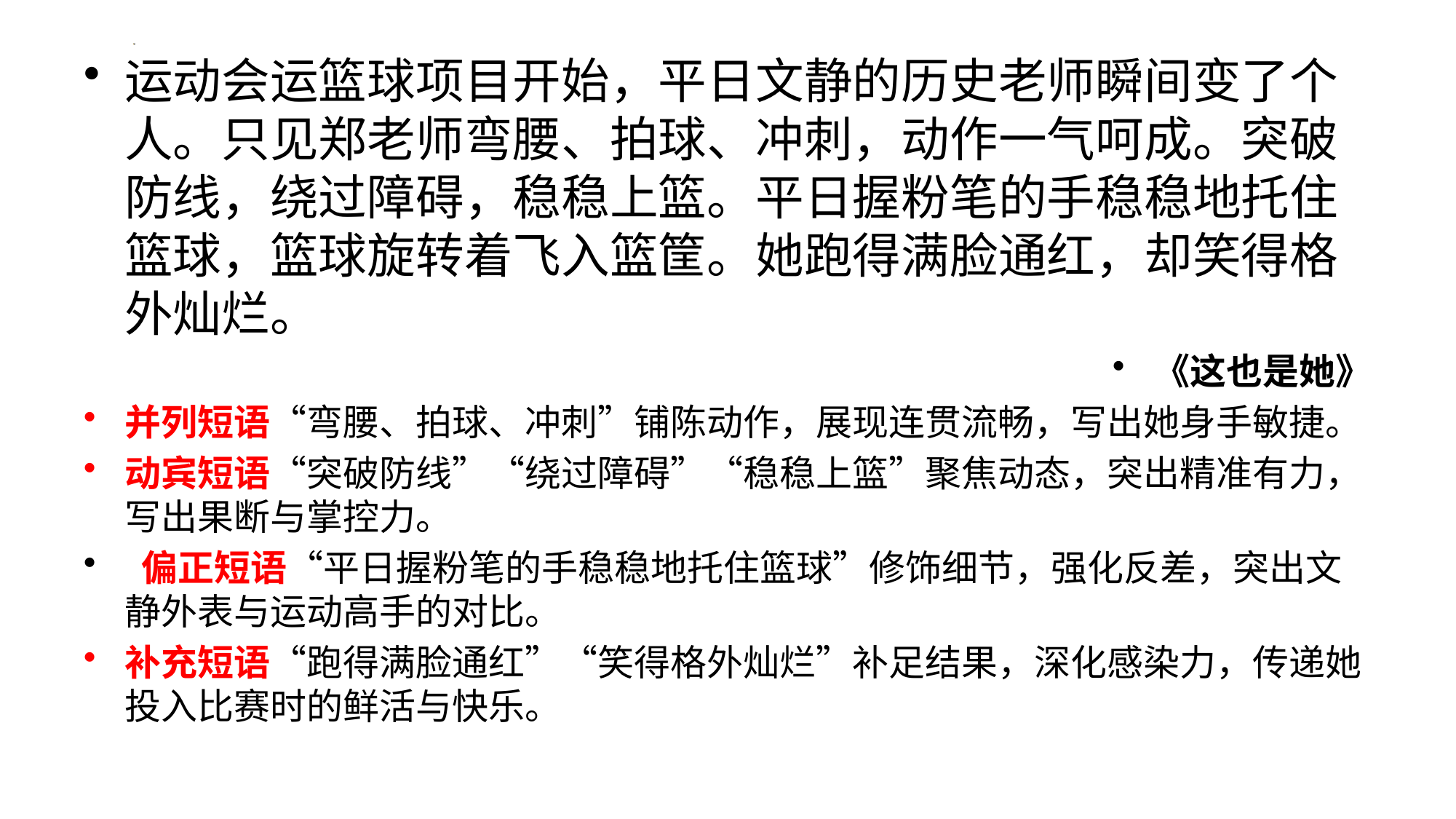

运动会运篮球项目开始，平日文静的历史老师瞬间变了个人。只见郑老师弯腰、拍球、冲刺，动作一气呵成。突破防线，绕过障碍，稳稳上篮。平日握粉笔的手稳稳地托住篮球，篮球旋转着飞入篮筐。她跑得满脸通红，却笑得格外灿烂。
《这也是她》
并列短语“弯腰、拍球、冲刺”铺陈动作，展现连贯流畅，写出她身手敏捷。
动宾短语“突破防线”“绕过障碍”“稳稳上篮”聚焦动态，突出精准有力，写出果断与掌控力。
 偏正短语“平日握粉笔的手稳稳地托住篮球”修饰细节，强化反差，突出文静外表与运动高手的对比。
补充短语“跑得满脸通红”“笑得格外灿烂”补足结果，深化感染力，传递她投入比赛时的鲜活与快乐。